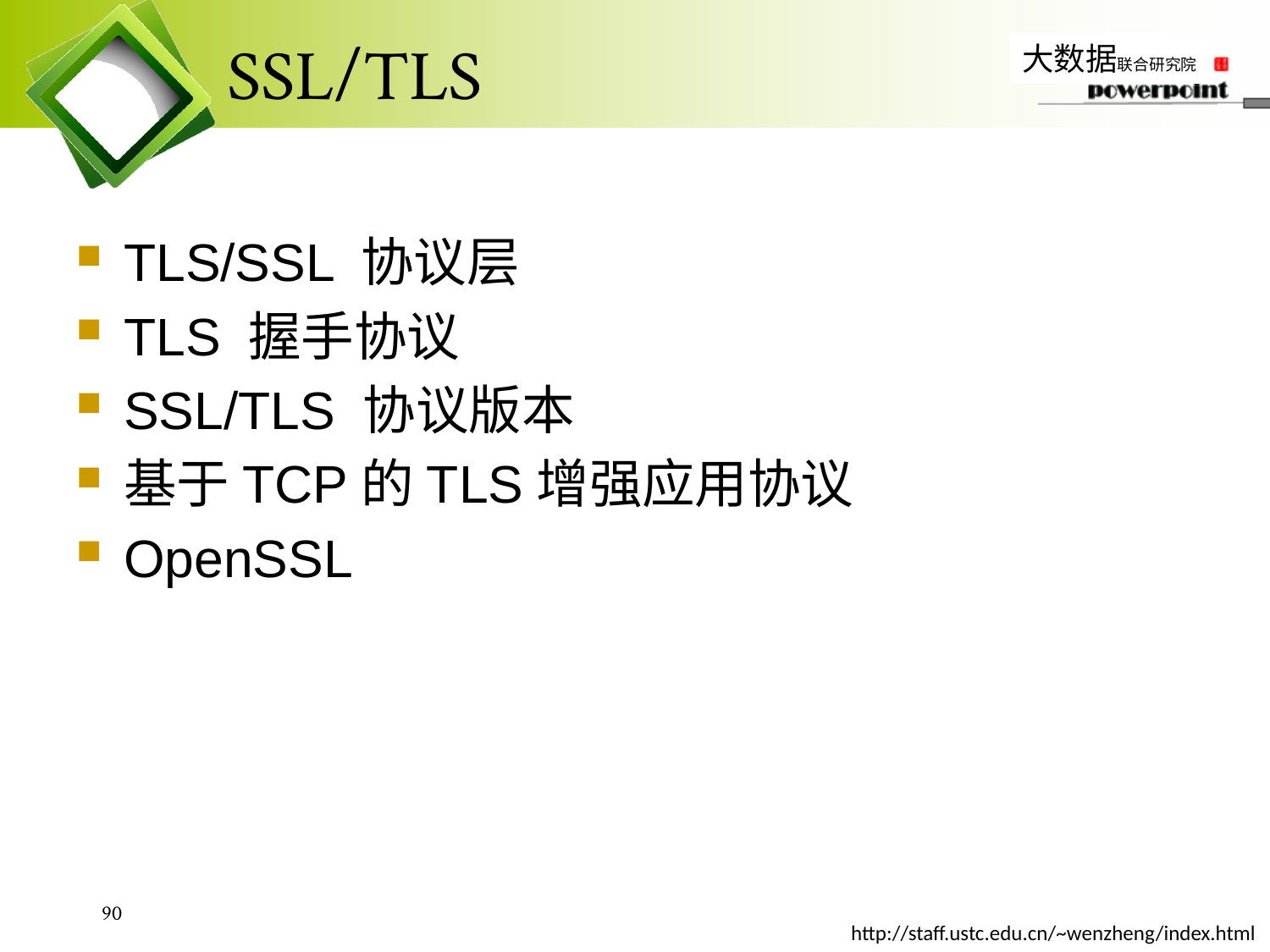

# SSL/TLS

TLS/SSL 协议层
TLS 握手协议
SSL/TLS 协议版本
基于TCP的TLS增强应用协议
OpenSSL

90